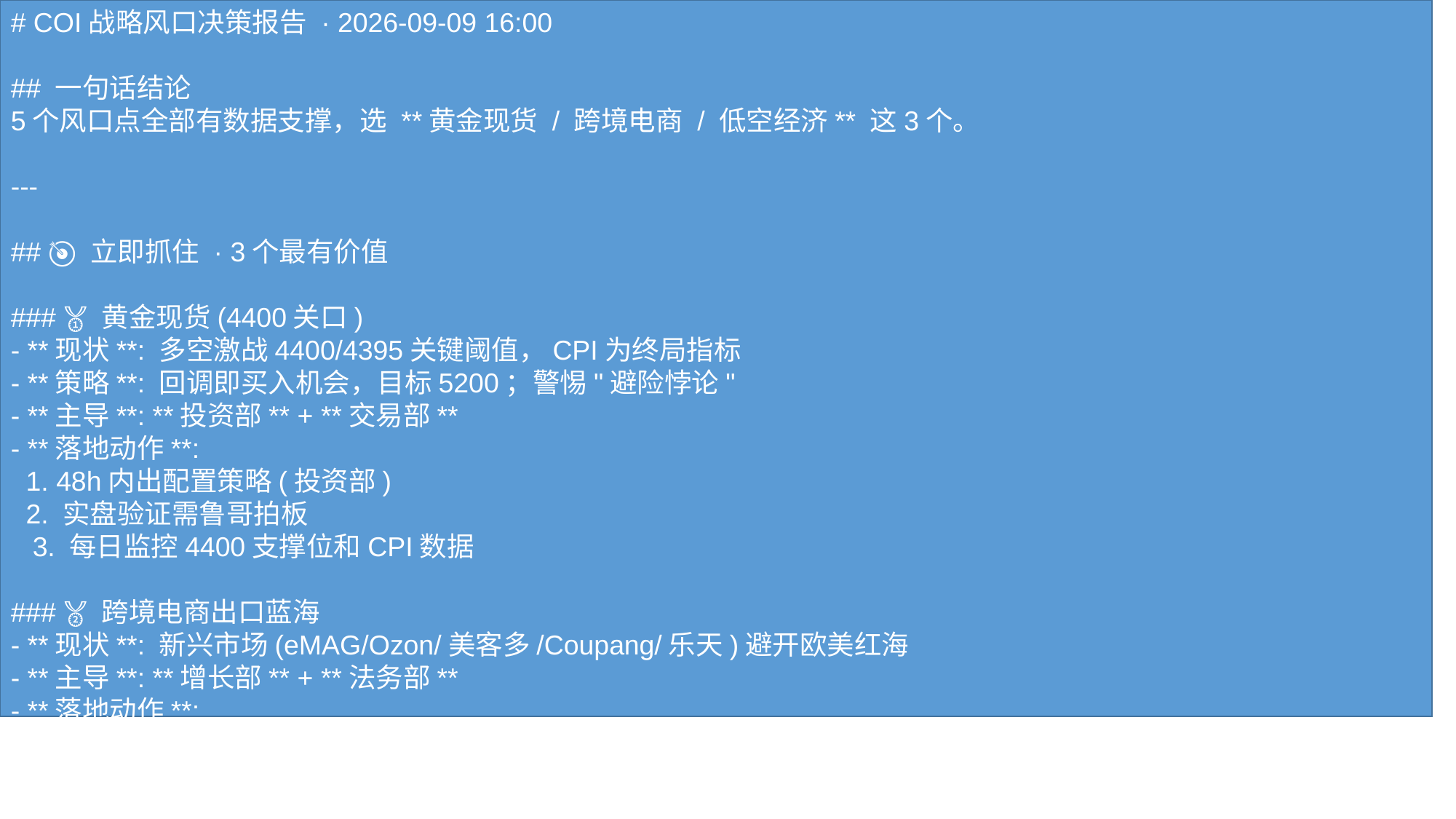

# COI战略风口决策报告 · 2026-09-09 16:00 ## 一句话结论 5个风口点全部有数据支撑，选 **黄金现货 / 跨境电商 / 低空经济** 这3个。 --- ## 🎯 立即抓住 · 3个最有价值 ### 🥇 黄金现货(4400关口) - **现状**: 多空激战4400/4395关键阈值，CPI为终局指标 - **策略**: 回调即买入机会，目标5200；警惕"避险悖论" - **主导**: **投资部** + **交易部** - **落地动作**: 1. 48h内出配置策略(投资部) 2. 实盘验证需鲁哥拍板 3. 每日监控4400支撑位和CPI数据 ### 🥈 跨境电商出口蓝海 - **现状**: 新兴市场(eMAG/Ozon/美客多/Coupang/乐天)避开欧美红海 - **主导**: **增长部** + **法务部** - **落地动作**: 1. 龙法48h出合规手册(VAT/原产地/关税风险) 2. 龙拓选1-2平台POC验证 3. 龙造备多语言素材 ### 🥉 低空经济eVTOL商业化 - **现状**: 1000米以下空域+无人机/eVTOL/直升机全形态，2025规模1.5万亿 - **主导**: **硬件部** + **创新部** - **落地动作**: 1. 创新部跟踪技术路线(MCP/Harness标准) 2. 硬件部评估产业链机会 3. 作为中长期布局储备 --- ## ⚠️ 需谨慎 - **具身智能机器人**: 数据有效但产业周期长，跟踪研究为主 - **AI内容创作**: 仅哲学概念，无商业落地路径 --- **报告生成**: 2026-09-09 16:00 | **负责人**: 架构部·龙枢 **级别**: L2内部
#